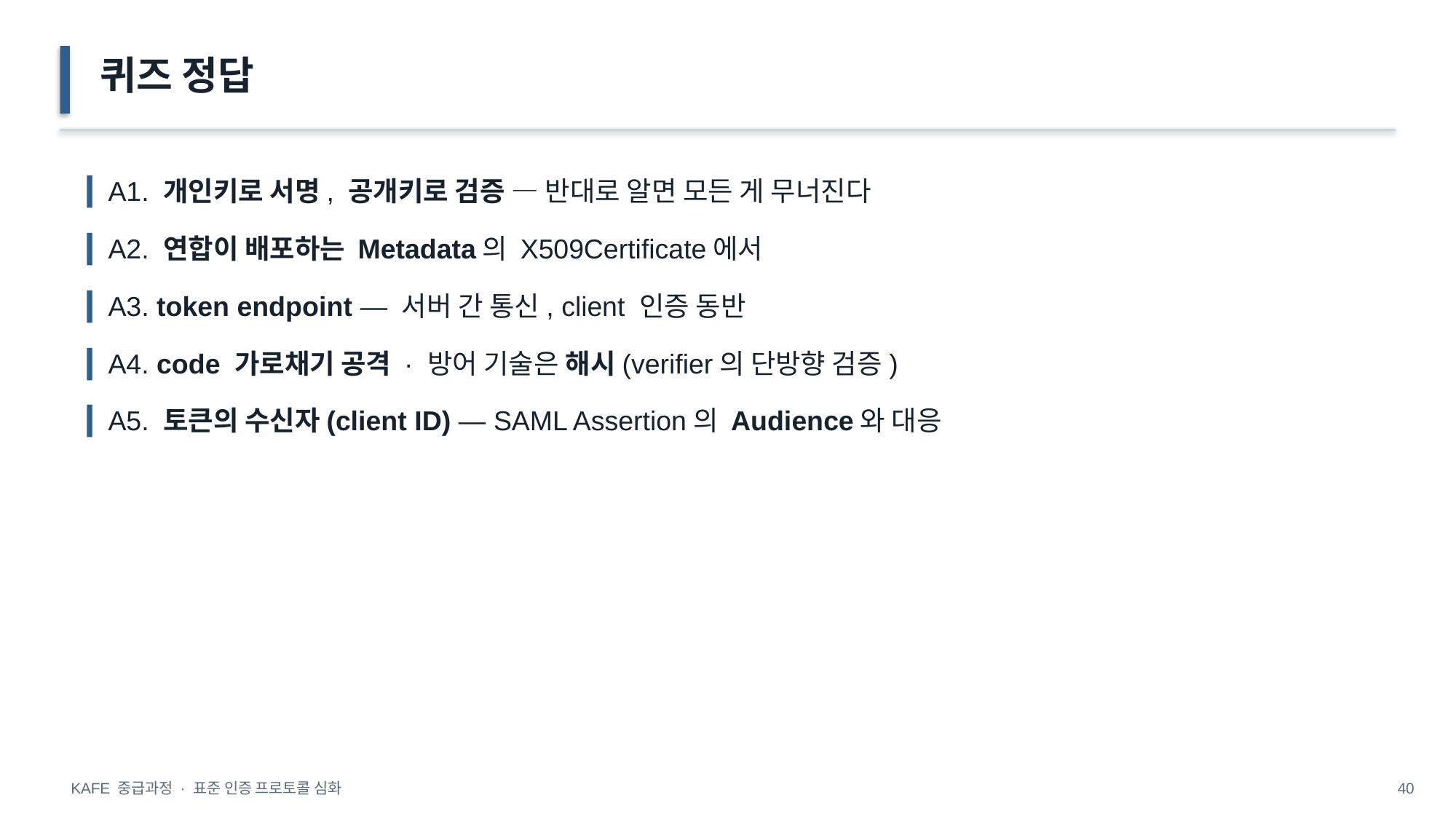

퀴즈 정답

▎A1. 개인키로 서명, 공개키로 검증 — 반대로 알면 모든 게 무너진다
▎A2. 연합이 배포하는 Metadata의 X509Certificate에서
▎A3. token endpoint — 서버 간 통신, client 인증 동반
▎A4. code 가로채기 공격 · 방어 기술은 해시(verifier의 단방향 검증)
▎A5. 토큰의 수신자(client ID) — SAML Assertion의 Audience와 대응
KAFE 중급과정 · 표준 인증 프로토콜 심화
40